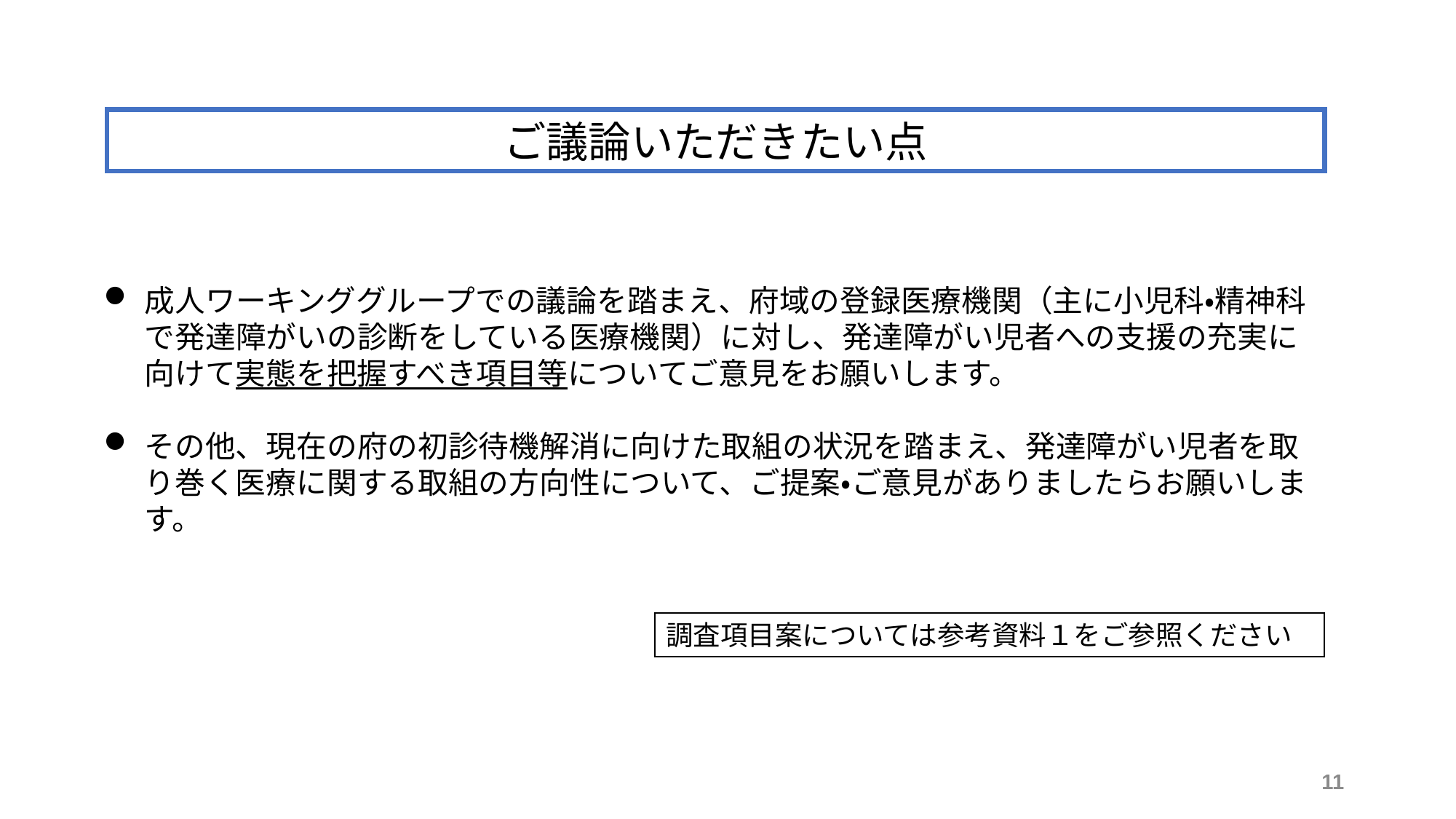

ご議論いただきたい点
成人ワーキンググループでの議論を踏まえ、府域の登録医療機関（主に小児科・精神科で発達障がいの診断をしている医療機関）に対し、発達障がい児者への支援の充実に向けて実態を把握すべき項目等についてご意見をお願いします。

その他、現在の府の初診待機解消に向けた取組の状況を踏まえ、発達障がい児者を取り巻く医療に関する取組の方向性について、ご提案・ご意見がありましたらお願いします。
調査項目案については参考資料１をご参照ください
11